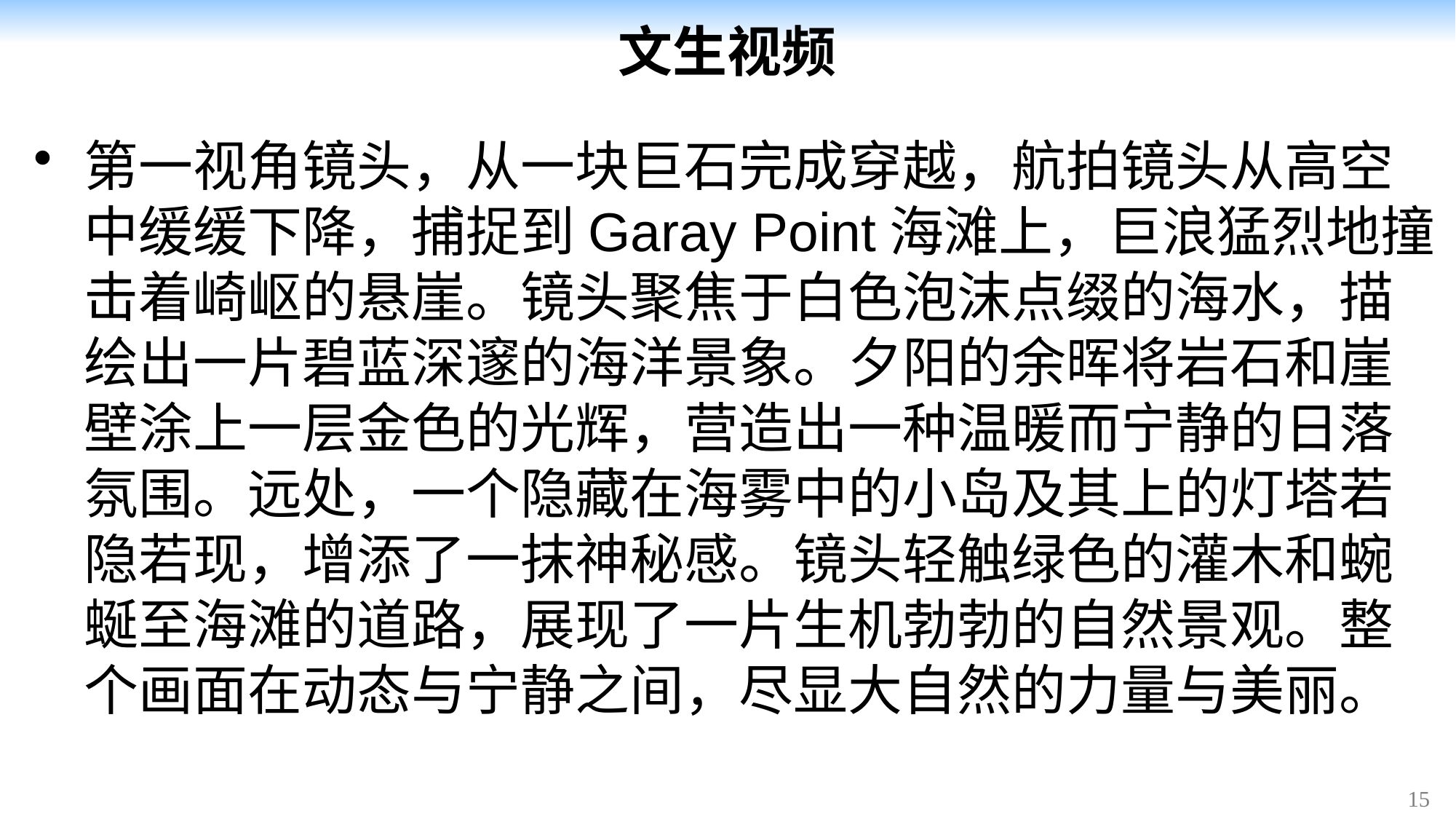

# 文生视频
第一视角镜头，从一块巨石完成穿越，航拍镜头从高空中缓缓下降，捕捉到Garay Point海滩上，巨浪猛烈地撞击着崎岖的悬崖。镜头聚焦于白色泡沫点缀的海水，描绘出一片碧蓝深邃的海洋景象。夕阳的余晖将岩石和崖壁涂上一层金色的光辉，营造出一种温暖而宁静的日落氛围。远处，一个隐藏在海雾中的小岛及其上的灯塔若隐若现，增添了一抹神秘感。镜头轻触绿色的灌木和蜿蜒至海滩的道路，展现了一片生机勃勃的自然景观。整个画面在动态与宁静之间，尽显大自然的力量与美丽。